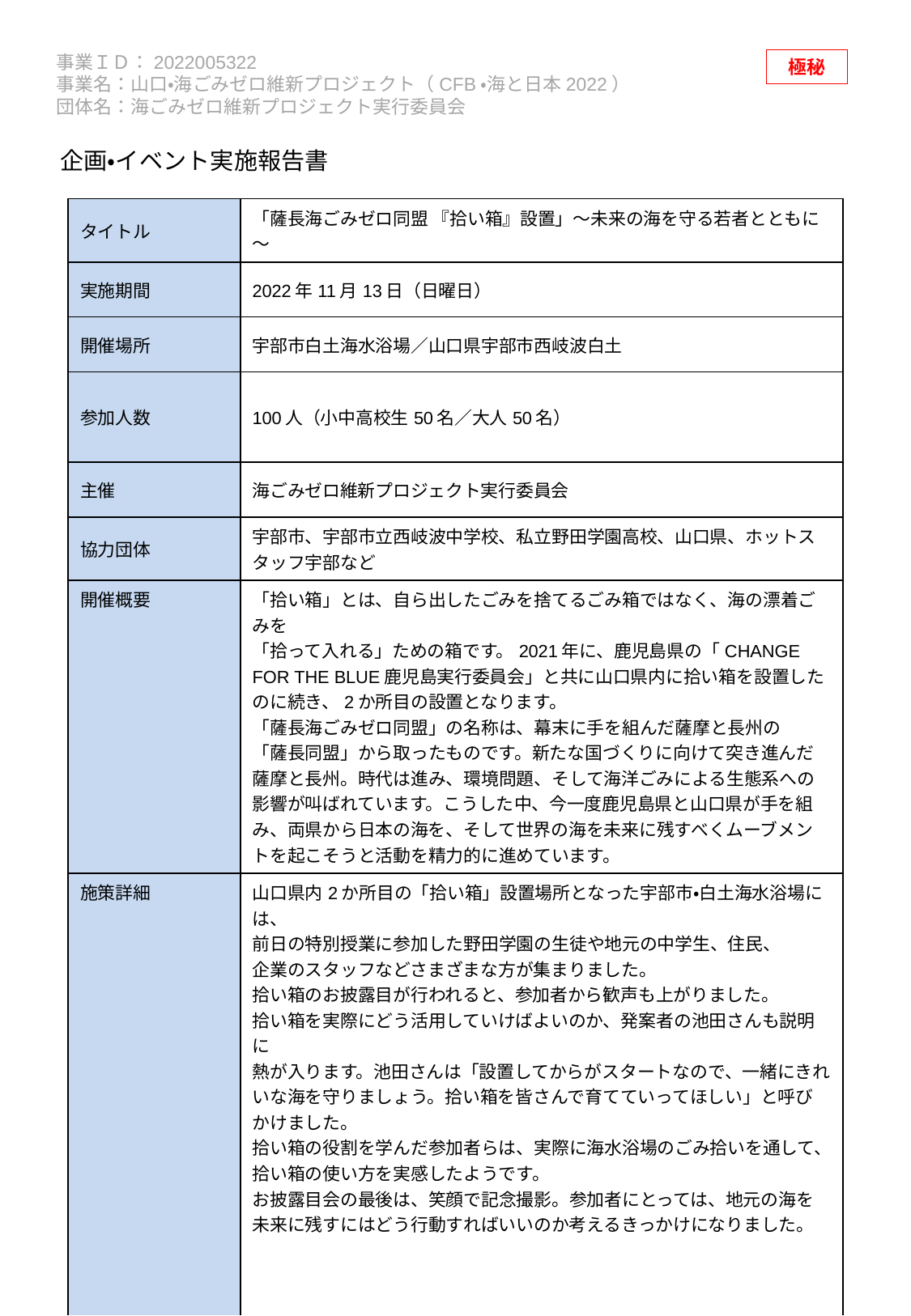

企画・イベント実施報告書
| タイトル | 「薩長海ごみゼロ同盟 『拾い箱』設置」～未来の海を守る若者とともに～ |
| --- | --- |
| 実施期間 | 2022年11月13日（日曜日） |
| 開催場所 | 宇部市白土海水浴場／山口県宇部市西岐波白土 |
| 参加人数 | 100人（小中高校生50名／大人50名） |
| 主催 | 海ごみゼロ維新プロジェクト実行委員会 |
| 協力団体 | 宇部市、宇部市立西岐波中学校、私立野田学園高校、山口県、ホットスタッフ宇部など |
| 開催概要 | 「拾い箱」とは、自ら出したごみを捨てるごみ箱ではなく、海の漂着ごみを 「拾って入れる」ための箱です。2021年に、鹿児島県の「CHANGE FOR THE BLUE鹿児島実行委員会」と共に山口県内に拾い箱を設置したのに続き、2か所目の設置となります。 「薩長海ごみゼロ同盟」の名称は、幕末に手を組んだ薩摩と長州の 「薩長同盟」から取ったものです。新たな国づくりに向けて突き進んだ薩摩と長州。時代は進み、環境問題、そして海洋ごみによる生態系への影響が叫ばれています。こうした中、今一度鹿児島県と山口県が手を組み、両県から日本の海を、そして世界の海を未来に残すべくムーブメントを起こそうと活動を精力的に進めています。 |
| 施策詳細 | 山口県内2か所目の「拾い箱」設置場所となった宇部市・白土海水浴場には、 前日の特別授業に参加した野田学園の生徒や地元の中学生、住民、 企業のスタッフなどさまざまな方が集まりました。 拾い箱のお披露目が行われると、参加者から歓声も上がりました。 拾い箱を実際にどう活用していけばよいのか、発案者の池田さんも説明に 熱が入ります。池田さんは「設置してからがスタートなので、一緒にきれいな海を守りましょう。拾い箱を皆さんで育てていってほしい」と呼びかけました。 拾い箱の役割を学んだ参加者らは、実際に海水浴場のごみ拾いを通して、拾い箱の使い方を実感したようです。 お披露目会の最後は、笑顔で記念撮影。参加者にとっては、地元の海を未来に残すにはどう行動すればいいのか考えるきっかけになりました。 |